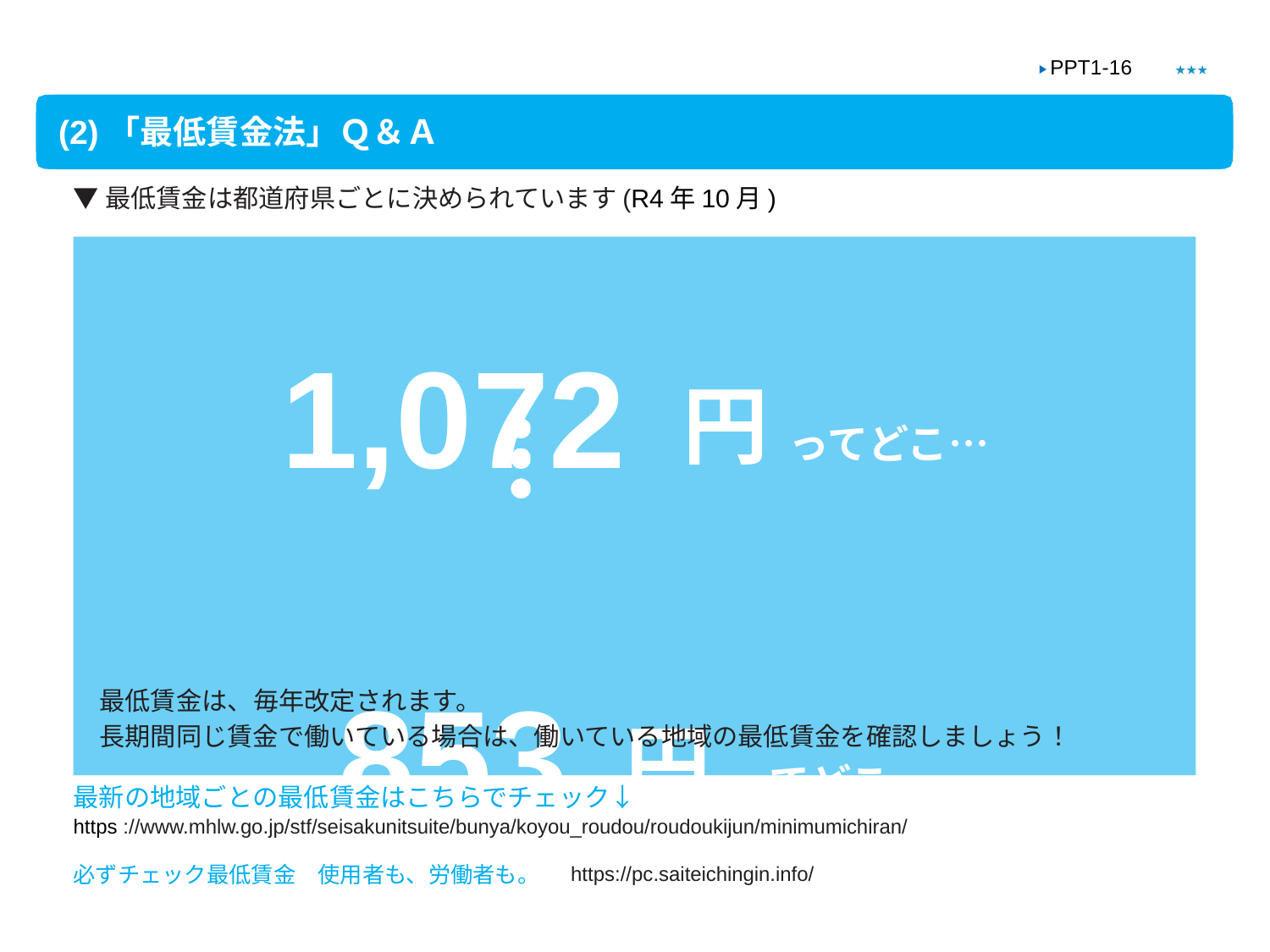

★★★
▶ PPT1-16

(2)「最低賃金法」Ｑ＆Ａ
1,072円 ってどこ…
853円 ってどこ…
▼最低賃金は都道府県ごとに決められています(R4年10月)

最低賃金は、毎年改定されます。
長期間同じ賃金で働いている場合は、働いている地域の最低賃金を確認しましょう！
最新の地域ごとの最低賃金はこちらでチェック↓
https ://www.mhlw.go.jp/stf/seisakunitsuite/bunya/koyou_roudou/roudoukijun/minimumichiran/
必ずチェック最低賃金　使用者も、労働者も。　https://pc.saiteichingin.info/